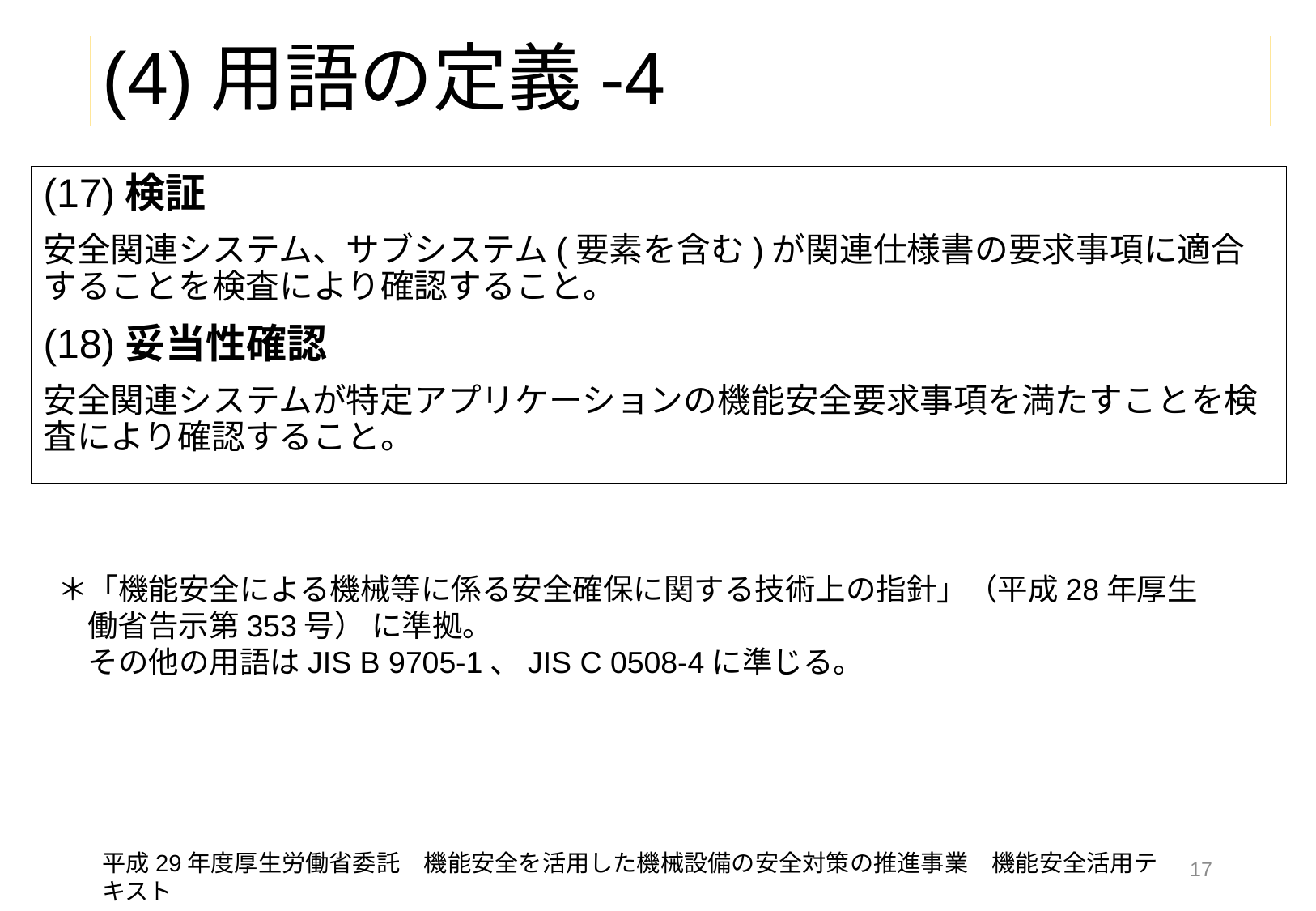

(4)用語の定義-4
(17)検証
安全関連システム、サブシステム(要素を含む)が関連仕様書の要求事項に適合することを検査により確認すること。
(18)妥当性確認
安全関連システムが特定アプリケーションの機能安全要求事項を満たすことを検査により確認すること。

＊「機能安全による機械等に係る安全確保に関する技術上の指針」（平成28年厚生働省告示第353号） に準拠。
　その他の用語はJIS B 9705-1、JIS C 0508-4に準じる。
平成29年度厚生労働省委託　機能安全を活用した機械設備の安全対策の推進事業　機能安全活用テキスト
17